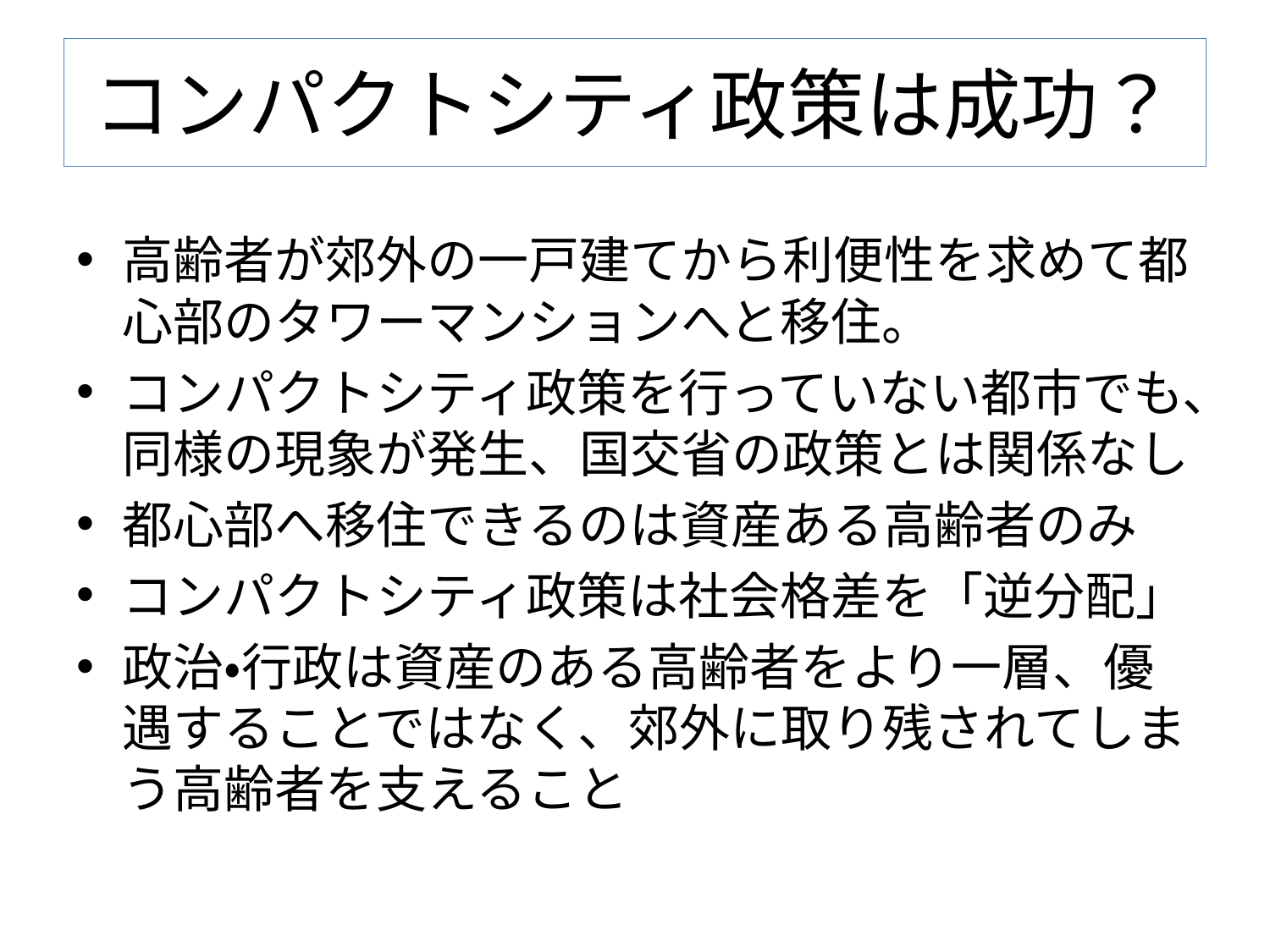

# コンパクトシティ政策は成功？
高齢者が郊外の一戸建てから利便性を求めて都心部のタワーマンションへと移住。
コンパクトシティ政策を行っていない都市でも、同様の現象が発生、国交省の政策とは関係なし
都心部へ移住できるのは資産ある高齢者のみ
コンパクトシティ政策は社会格差を「逆分配」
政治・行政は資産のある高齢者をより一層、優遇することではなく、郊外に取り残されてしまう高齢者を支えること